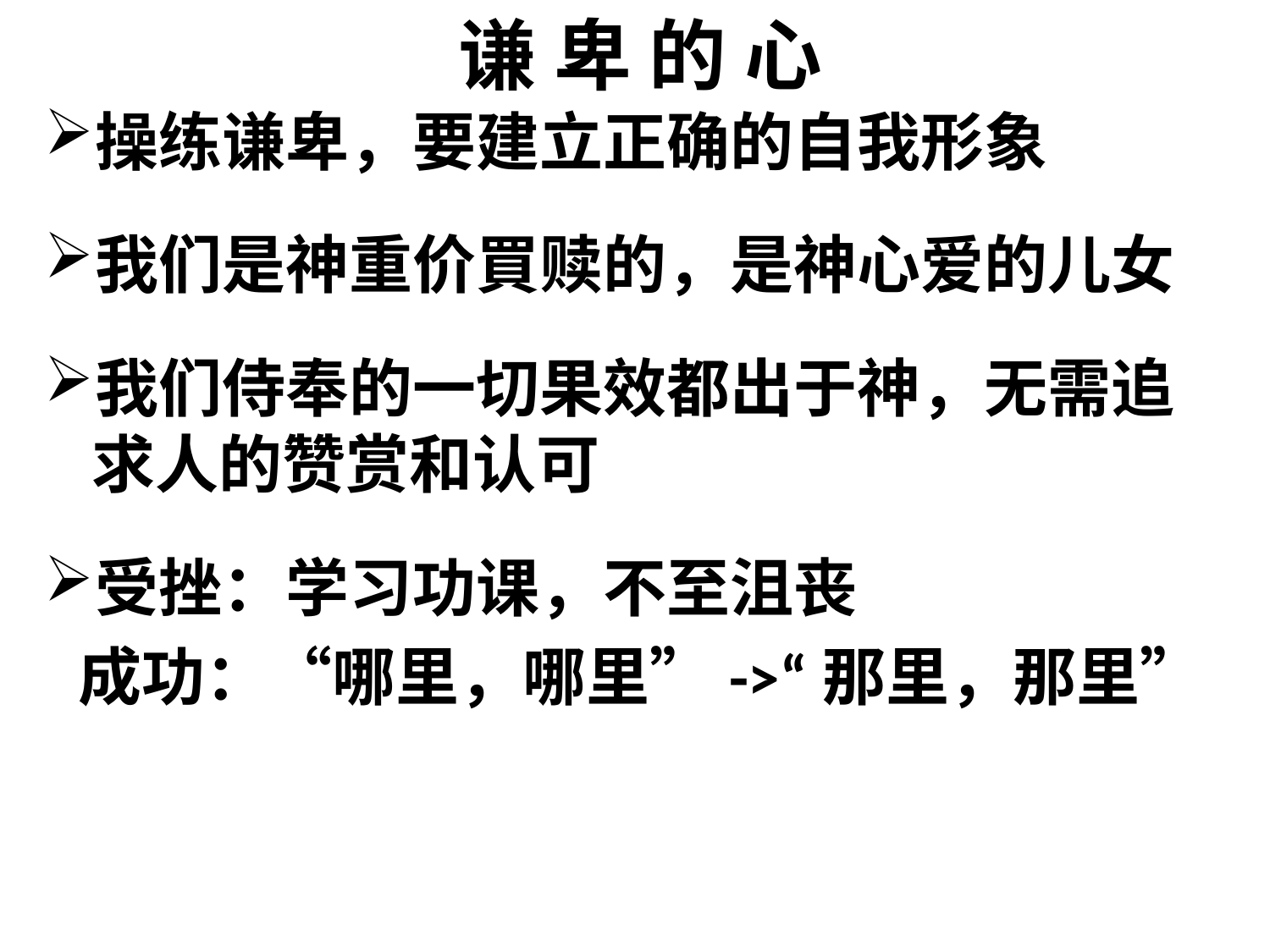

# 谦 卑 的 心
操练谦卑，要建立正确的自我形象

我们是神重价買赎的，是神心爱的儿女

我们侍奉的一切果效都出于神，无需追求人的赞赏和认可

受挫：学习功课，不至沮丧
  成功：“哪里，哪里”->“那里，那里”